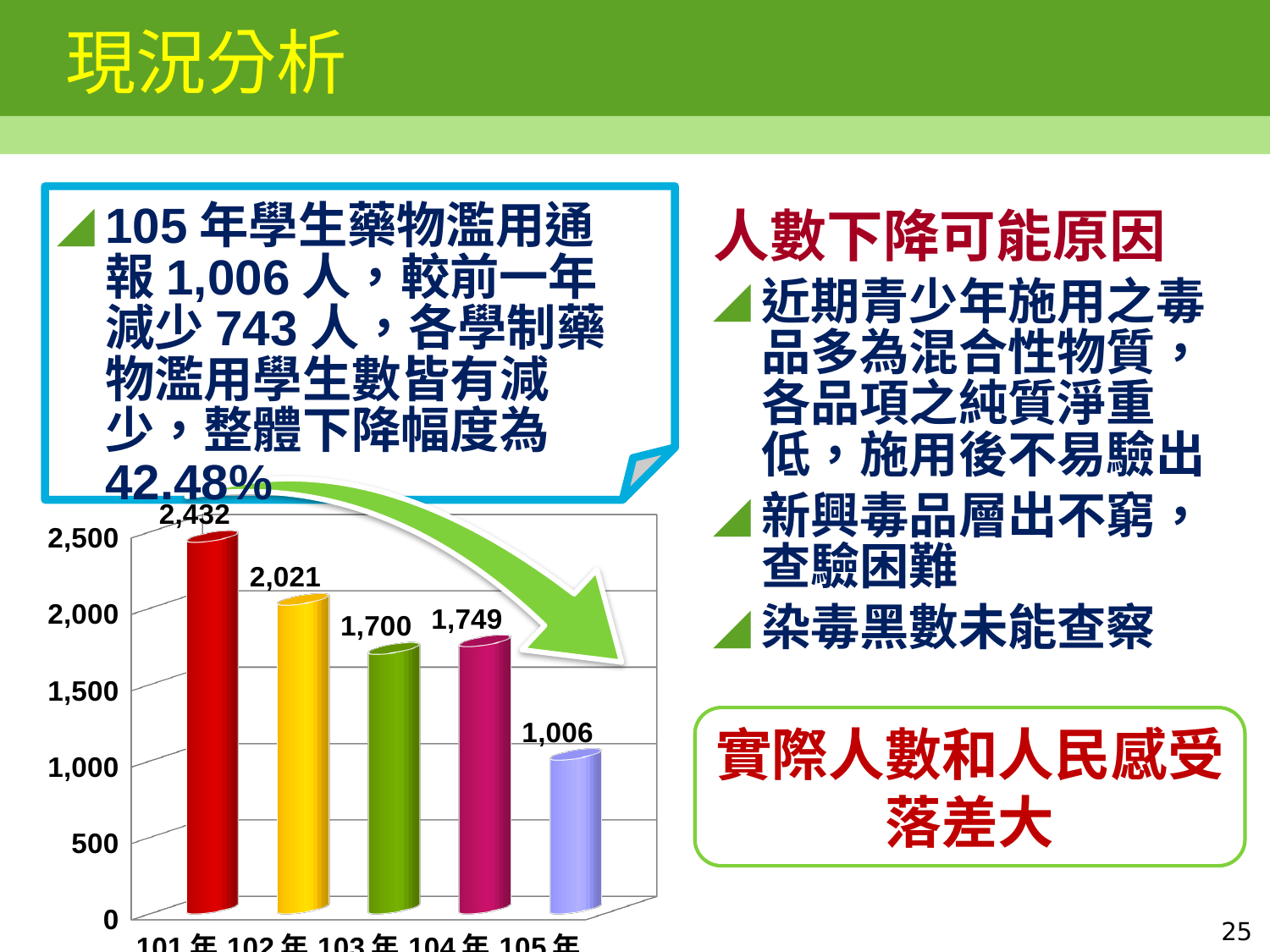

# 現況分析

人數下降可能原因
近期青少年施用之毒品多為混合性物質，各品項之純質淨重低，施用後不易驗出
新興毒品層出不窮，查驗困難
染毒黑數未能查察
105年學生藥物濫用通報1,006人，較前一年減少743人，各學制藥物濫用學生數皆有減少，整體下降幅度為42.48%

[unsupported chart]

實際人數和人民感受落差大
25